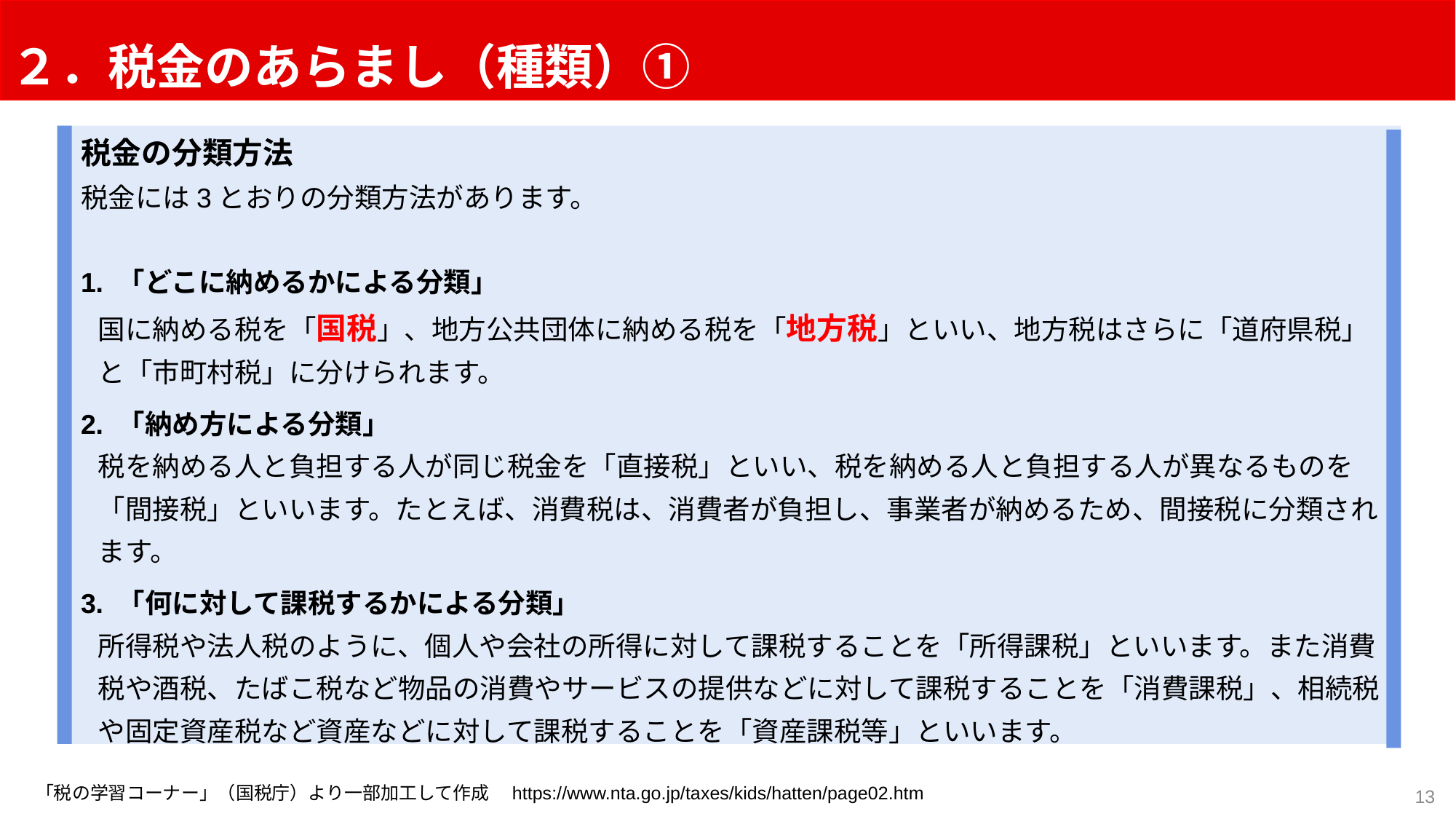

２．税金のあらまし（種類）①
税金の分類方法
税金には3とおりの分類方法があります。

1. 「どこに納めるかによる分類」
国に納める税を「国税」、地方公共団体に納める税を「地方税」といい、地方税はさらに「道府県税」と「市町村税」に分けられます。
2. 「納め方による分類」
税を納める人と負担する人が同じ税金を「直接税」といい、税を納める人と負担する人が異なるものを「間接税」といいます。たとえば、消費税は、消費者が負担し、事業者が納めるため、間接税に分類されます。
3. 「何に対して課税するかによる分類」
所得税や法人税のように、個人や会社の所得に対して課税することを「所得課税」といいます。また消費税や酒税、たばこ税など物品の消費やサービスの提供などに対して課税することを「消費課税」、相続税や固定資産税など資産などに対して課税することを「資産課税等」といいます。

13
「税の学習コーナー」（国税庁）より一部加工して作成　https://www.nta.go.jp/taxes/kids/hatten/page02.htm